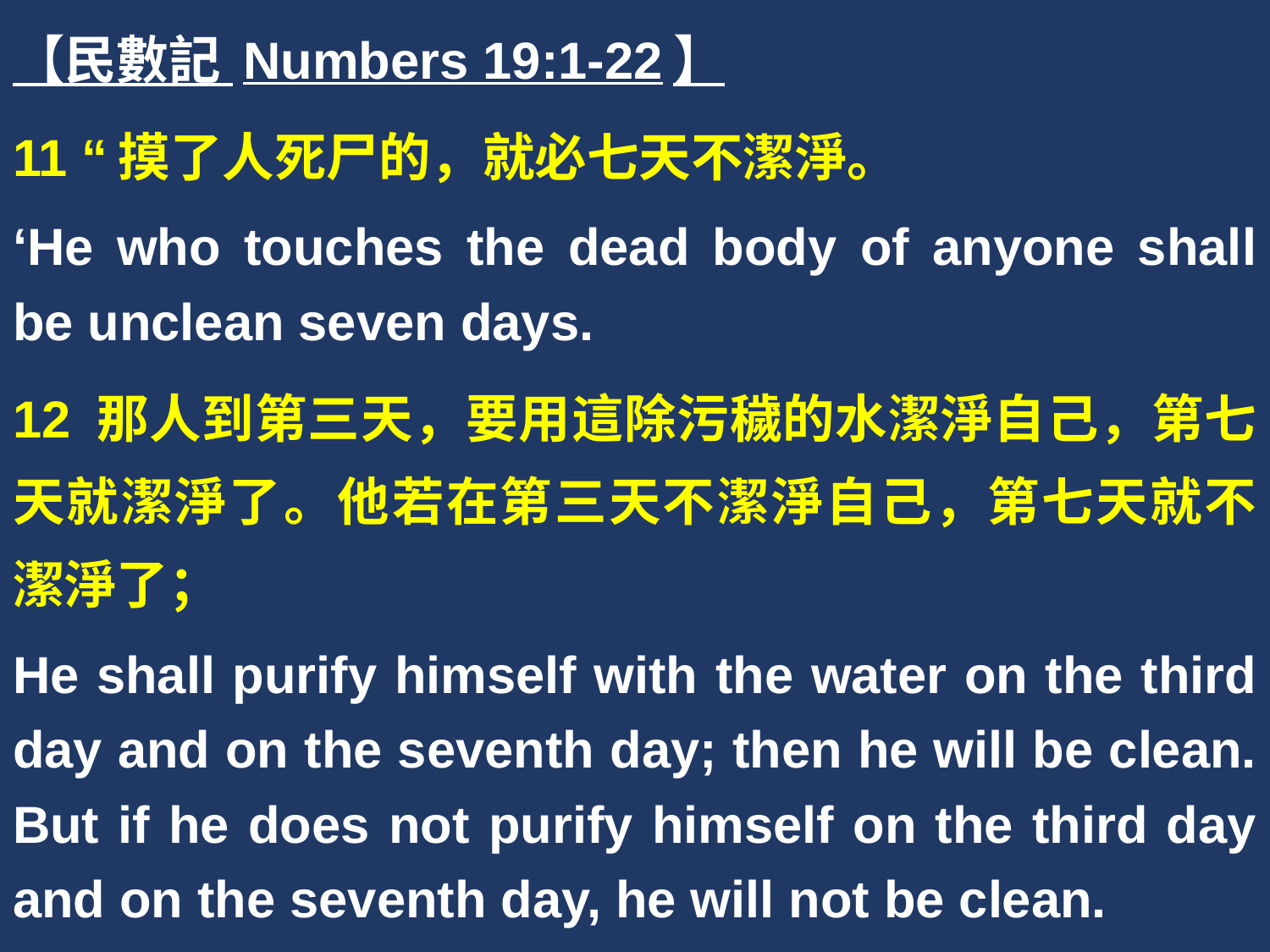

【民數記 Numbers 19:1-22】
11 “摸了人死尸的，就必七天不潔淨。
‘He who touches the dead body of anyone shall be unclean seven days.
12 那人到第三天，要用這除污穢的水潔淨自己，第七天就潔淨了。他若在第三天不潔淨自己，第七天就不潔淨了；
He shall purify himself with the water on the third day and on the seventh day; then he will be clean. But if he does not purify himself on the third day and on the seventh day, he will not be clean.